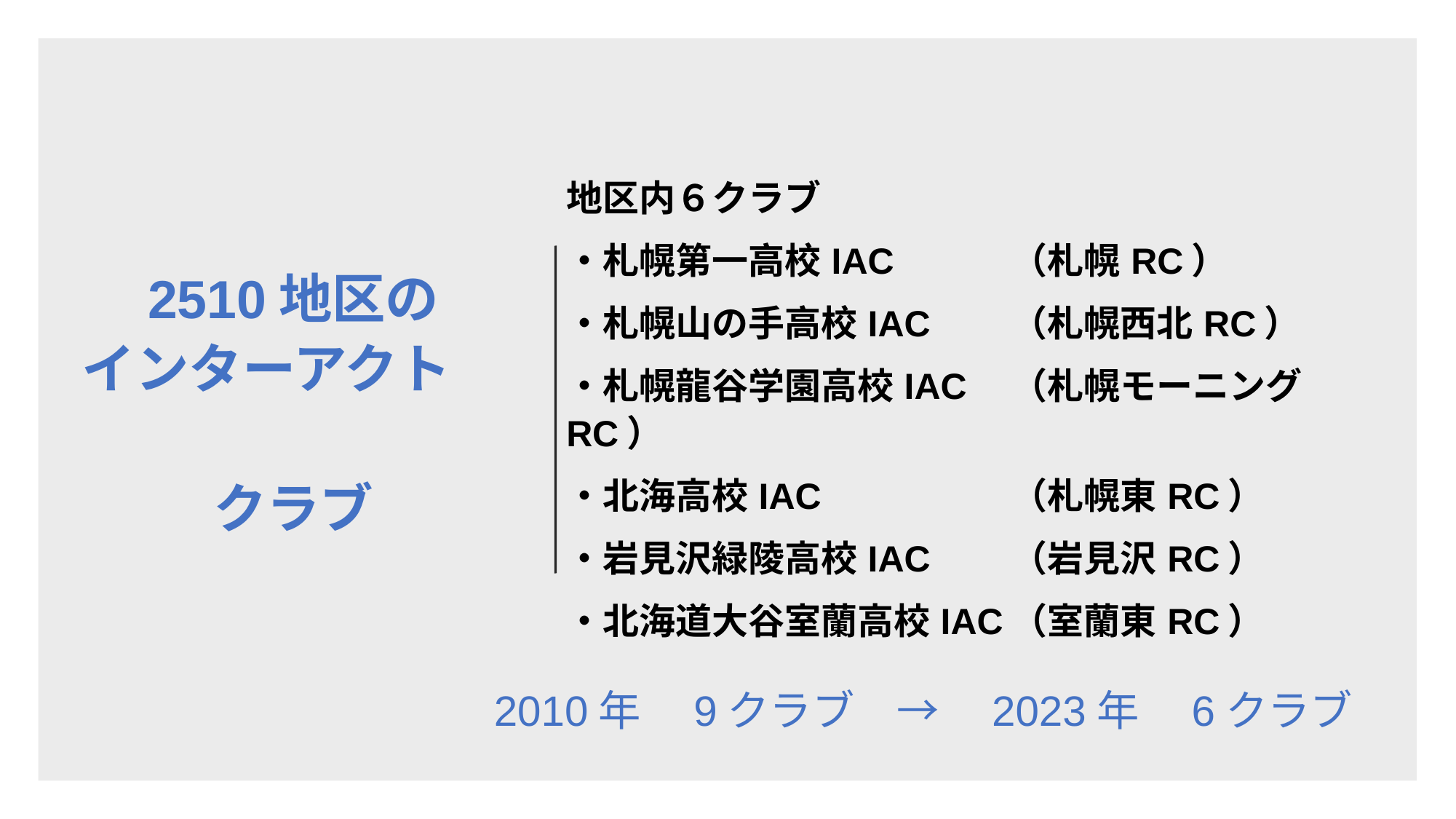

地区内６クラブ
・札幌第一高校IAC　　　（札幌RC）
・札幌山の手高校IAC　　（札幌西北RC）
・札幌龍谷学園高校IAC　（札幌モーニングRC）
・北海高校IAC　　　　　（札幌東RC）
・岩見沢緑陵高校IAC　　（岩見沢RC）
・北海道大谷室蘭高校IAC（室蘭東RC）

2510地区の
インターアクト　　　
クラブ
2010年　9クラブ　→　2023年　6クラブ